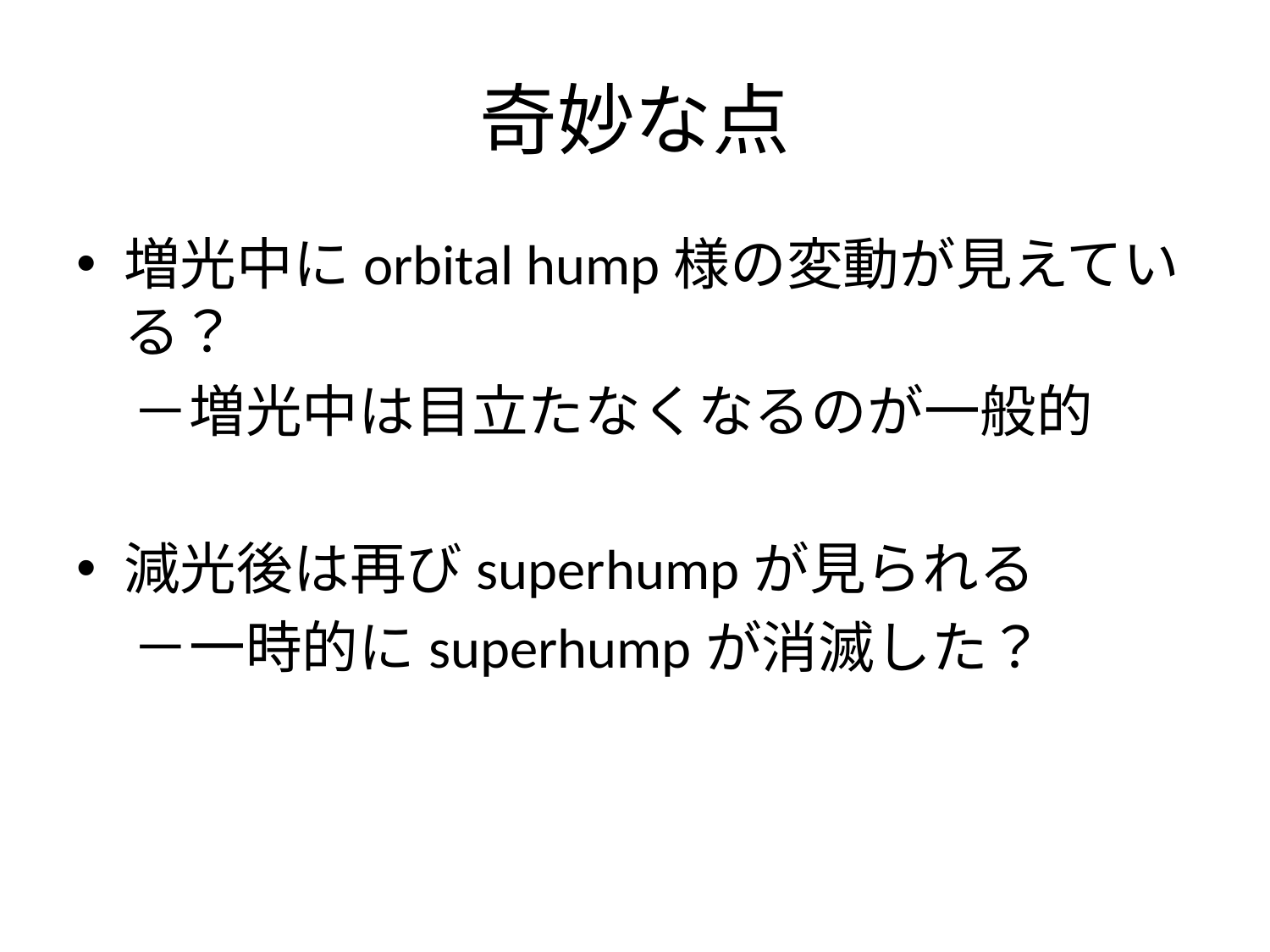

# 奇妙な点
増光中にorbital hump様の変動が見えている？
　－増光中は目立たなくなるのが一般的

減光後は再びsuperhumpが見られる
　－一時的にsuperhumpが消滅した？